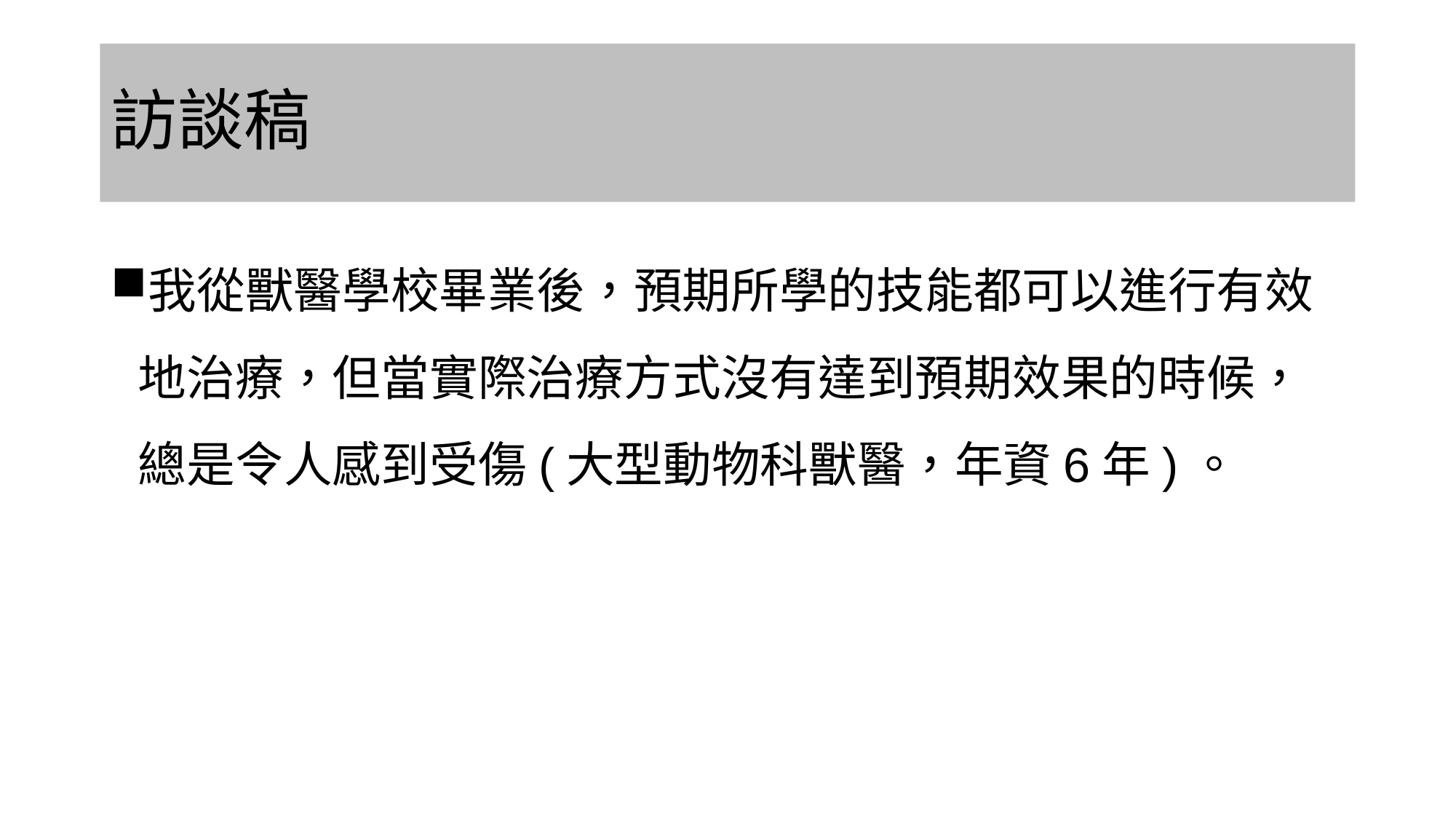

# 訪談稿
我從獸醫學校畢業後，預期所學的技能都可以進行有效地治療，但當實際治療方式沒有達到預期效果的時候，總是令人感到受傷(大型動物科獸醫，年資6年)。